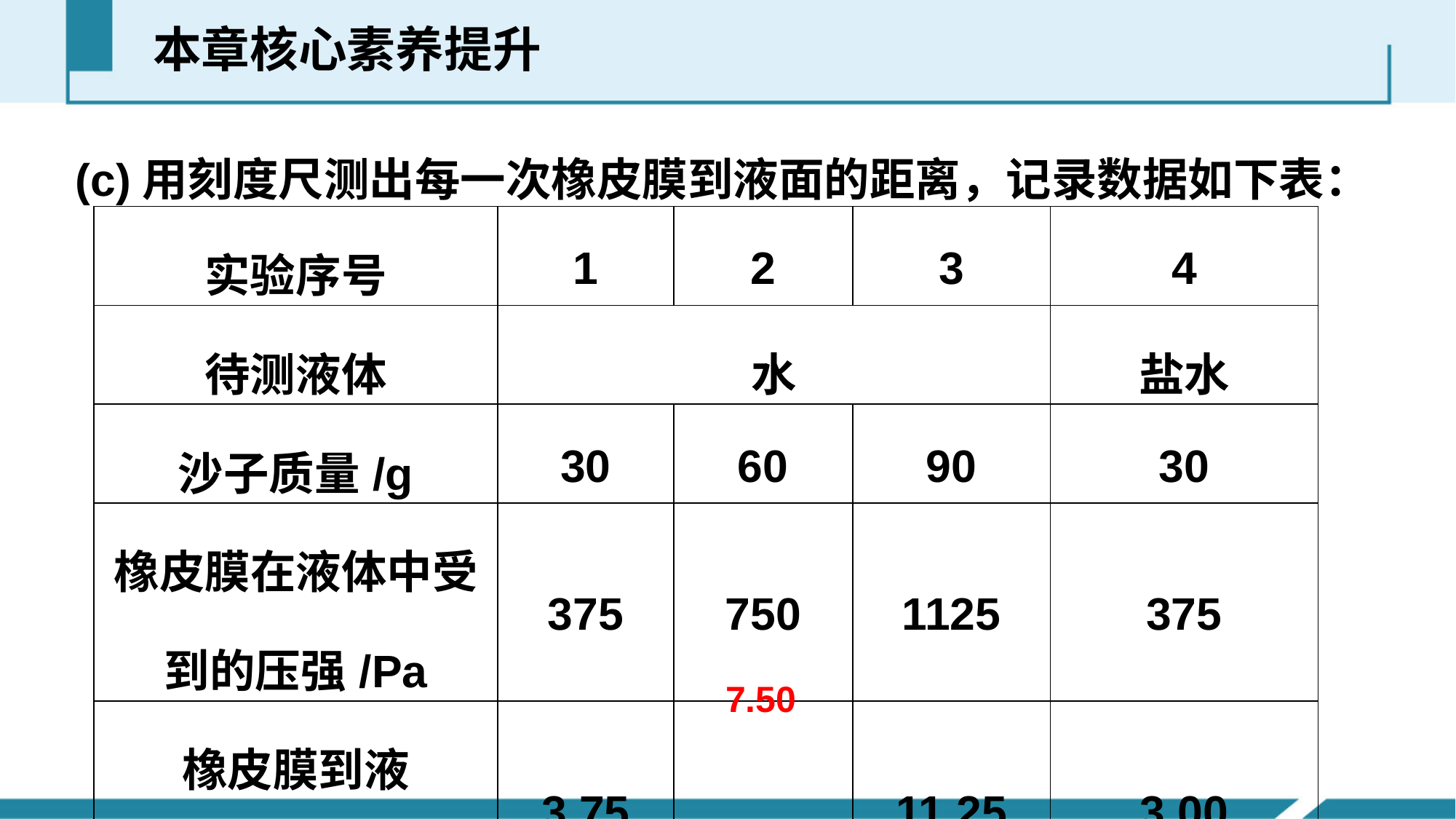

本章核心素养提升
(c)用刻度尺测出每一次橡皮膜到液面的距离，记录数据如下表：
| 实验序号 | 1 | 2 | 3 | 4 |
| --- | --- | --- | --- | --- |
| 待测液体 | 水 |  |  | 盐水 |
| 沙子质量/g | 30 | 60 | 90 | 30 |
| 橡皮膜在液体中受到的压强/Pa | 375 | 750 | 1125 | 375 |
| 橡皮膜到液 面的距离/cm | 3.75 | \_\_\_\_ | 11.25 | 3.00 |
7.50